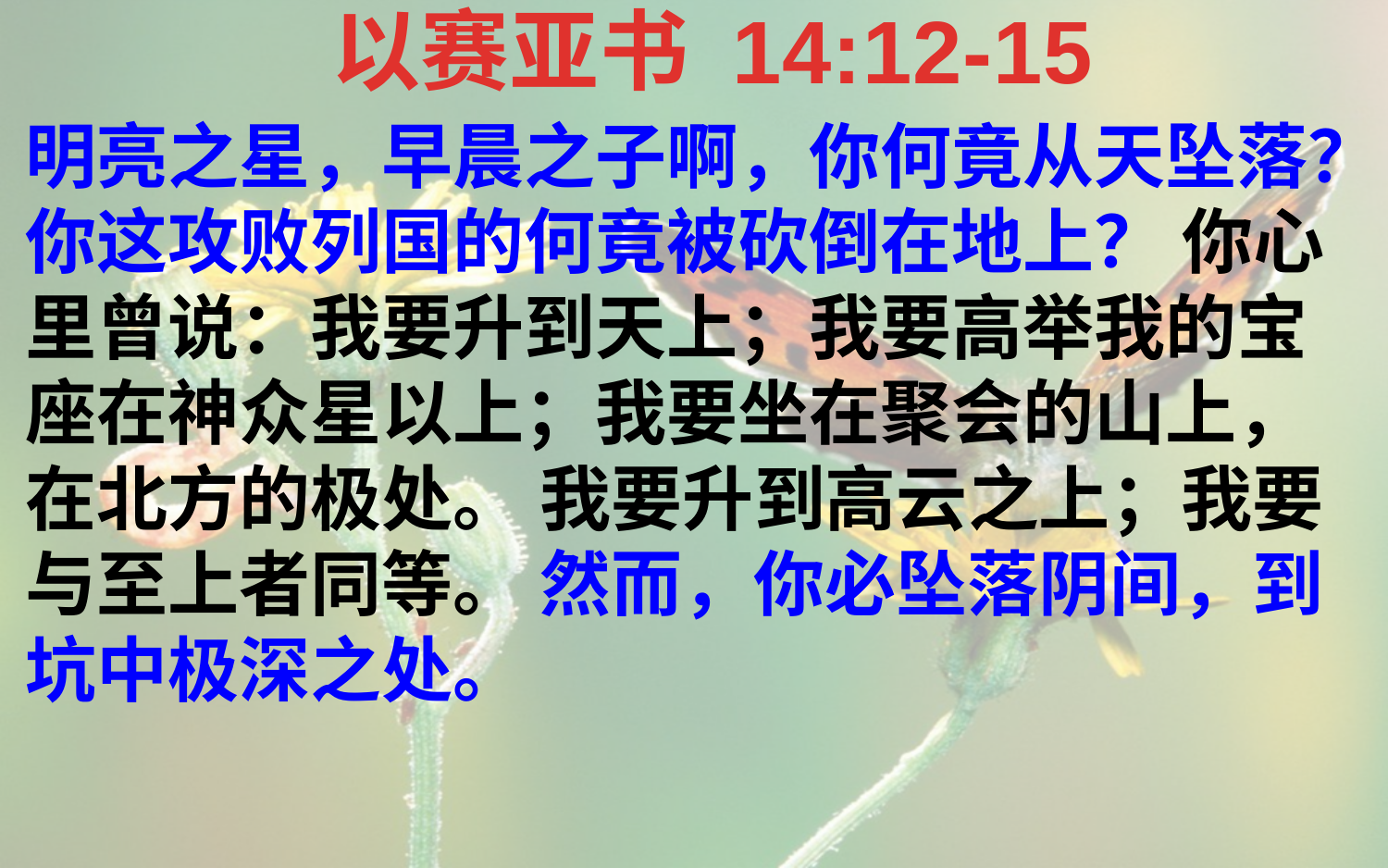

以赛亚书 14:12-15
明亮之星，早晨之子啊，你何竟从天坠落？你这攻败列国的何竟被砍倒在地上？ 你心里曾说：我要升到天上；我要高举我的宝座在神众星以上；我要坐在聚会的山上，在北方的极处。 我要升到高云之上；我要与至上者同等。 然而，你必坠落阴间，到坑中极深之处。